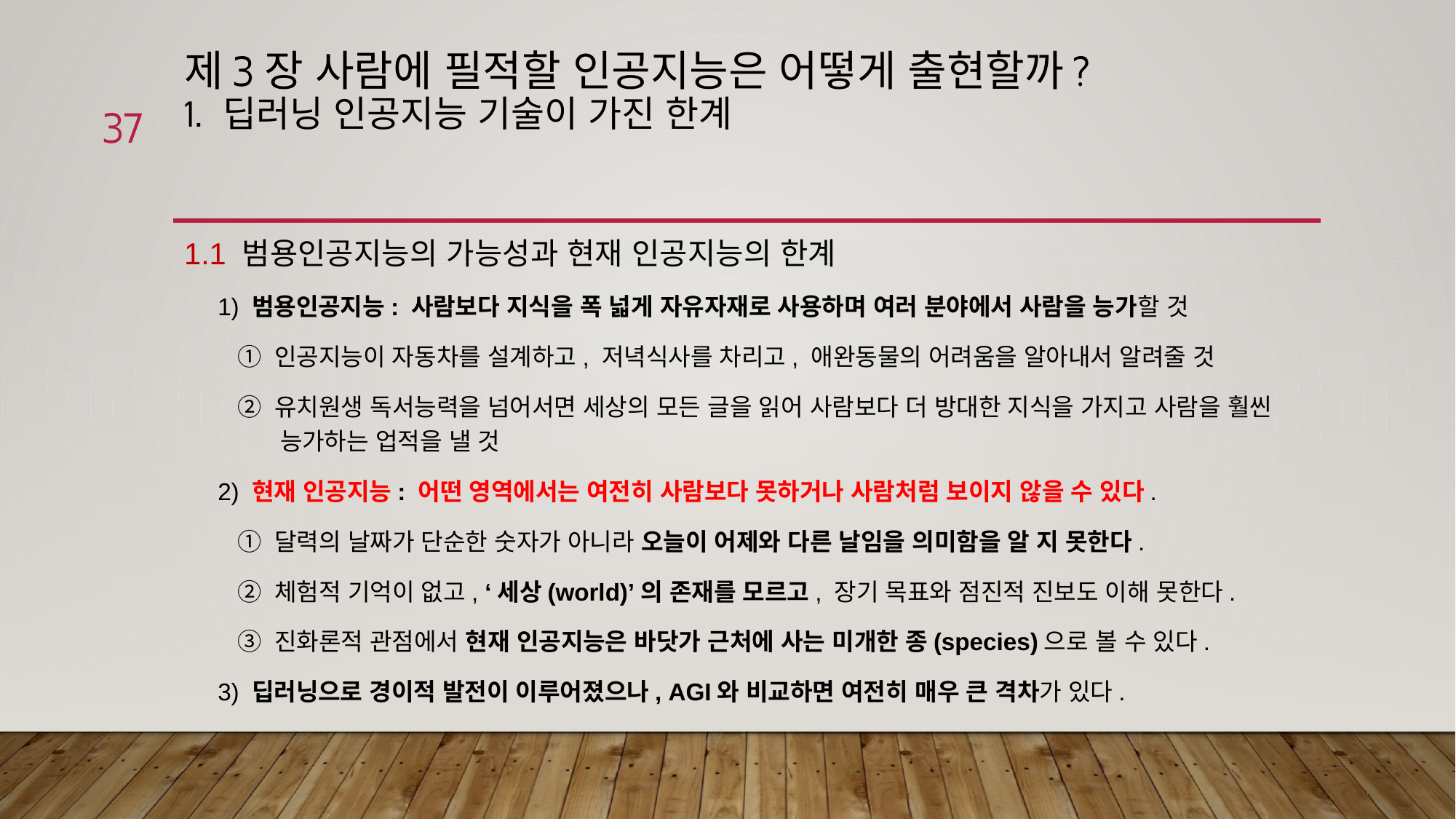

# 제3장 사람에 필적할 인공지능은 어떻게 출현할까? 1. 딥러닝 인공지능 기술이 가진 한계
37

1.1 범용인공지능의 가능성과 현재 인공지능의 한계
     1) 범용인공지능: 사람보다 지식을 폭 넓게 자유자재로 사용하며 여러 분야에서 사람을 능가할 것
        ① 인공지능이 자동차를 설계하고, 저녁식사를 차리고, 애완동물의 어려움을 알아내서 알려줄 것
        ② 유치원생 독서능력을 넘어서면 세상의 모든 글을 읽어 사람보다 더 방대한 지식을 가지고 사람을 훨씬 능가하는 업적을 낼 것
     2) 현재 인공지능: 어떤 영역에서는 여전히 사람보다 못하거나 사람처럼 보이지 않을 수 있다.
        ① 달력의 날짜가 단순한 숫자가 아니라 오늘이 어제와 다른 날임을 의미함을 알 지 못한다.
        ② 체험적 기억이 없고, ‘세상(world)’의 존재를 모르고, 장기 목표와 점진적 진보도 이해 못한다.
        ③ 진화론적 관점에서 현재 인공지능은 바닷가 근처에 사는 미개한 종(species)으로 볼 수 있다.
     3) 딥러닝으로 경이적 발전이 이루어졌으나, AGI와 비교하면 여전히 매우 큰 격차가 있다.